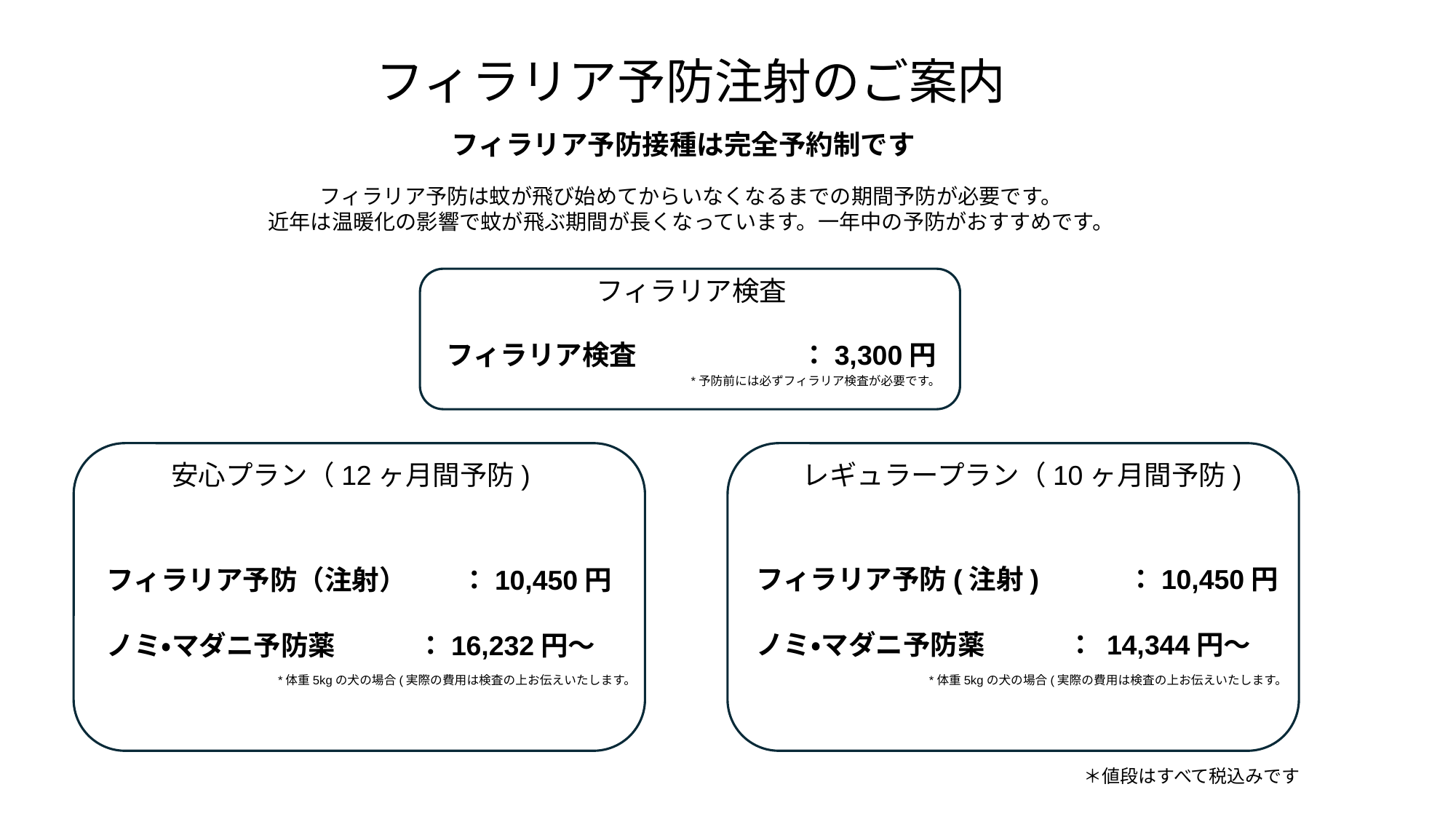

フィラリア予防注射のご案内
フィラリア予防接種は完全予約制です
フィラリア予防は蚊が飛び始めてからいなくなるまでの期間予防が必要です。
近年は温暖化の影響で蚊が飛ぶ期間が長くなっています。一年中の予防がおすすめです。
フィラリア検査

フィラリア検査　　　　　　：3,300円
*予防前には必ずフィラリア検査が必要です。

安心プラン（12ヶ月間予防)
レギュラープラン（10ヶ月間予防)
フィラリア予防(注射)　　　：10,450円

ノミ・マダニ予防薬　　　： 14,344円～
フィラリア予防（注射）　　：10,450円

ノミ・マダニ予防薬　　　：16,232円～
*体重5kgの犬の場合(実際の費用は検査の上お伝えいたします。
*体重5kgの犬の場合(実際の費用は検査の上お伝えいたします。
＊値段はすべて税込みです